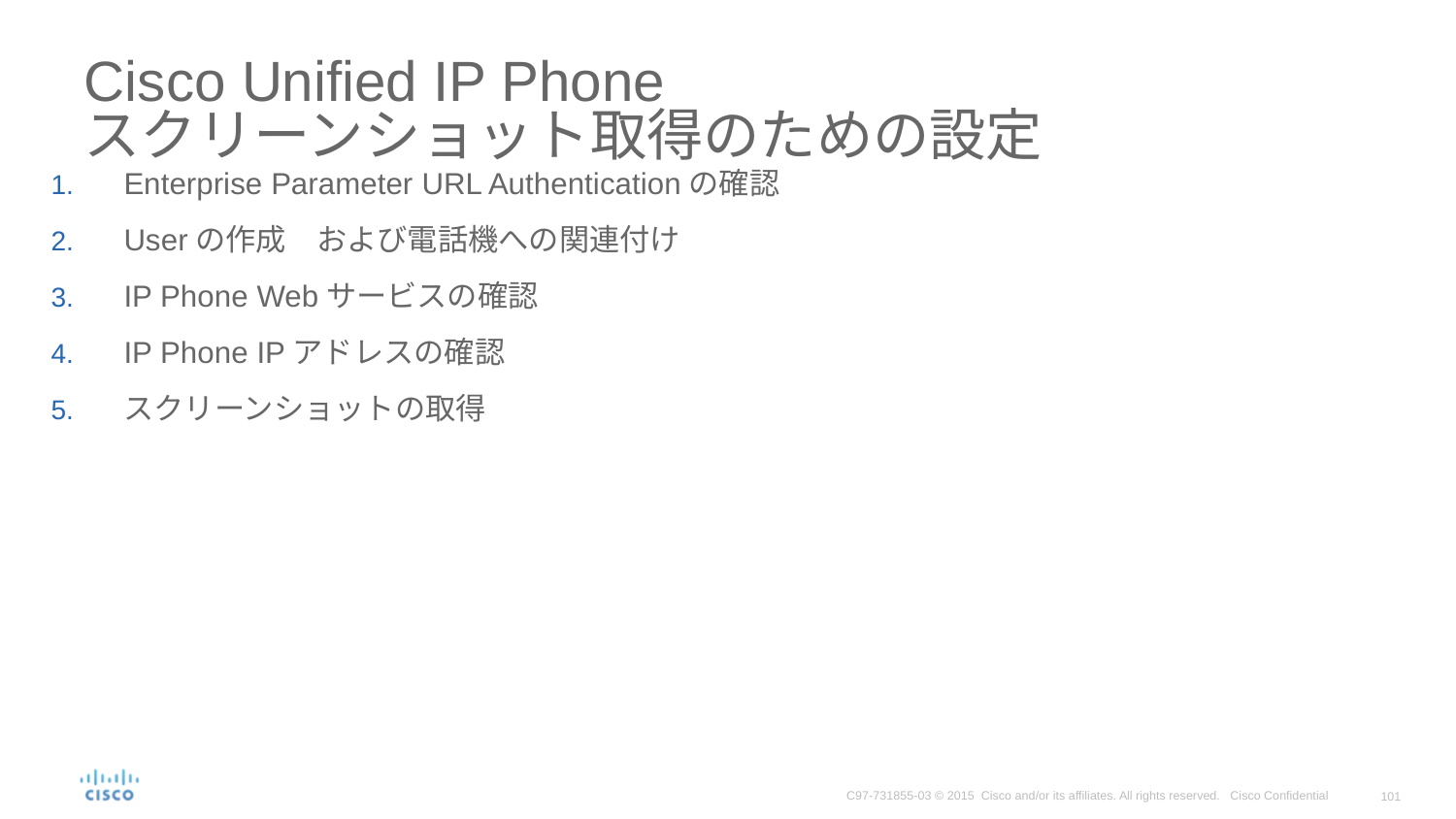

# Cisco Unified IP Phone スクリーンショット取得のための設定
Enterprise Parameter URL Authenticationの確認
Userの作成　および電話機への関連付け
IP Phone Webサービスの確認
IP Phone IPアドレスの確認
スクリーンショットの取得